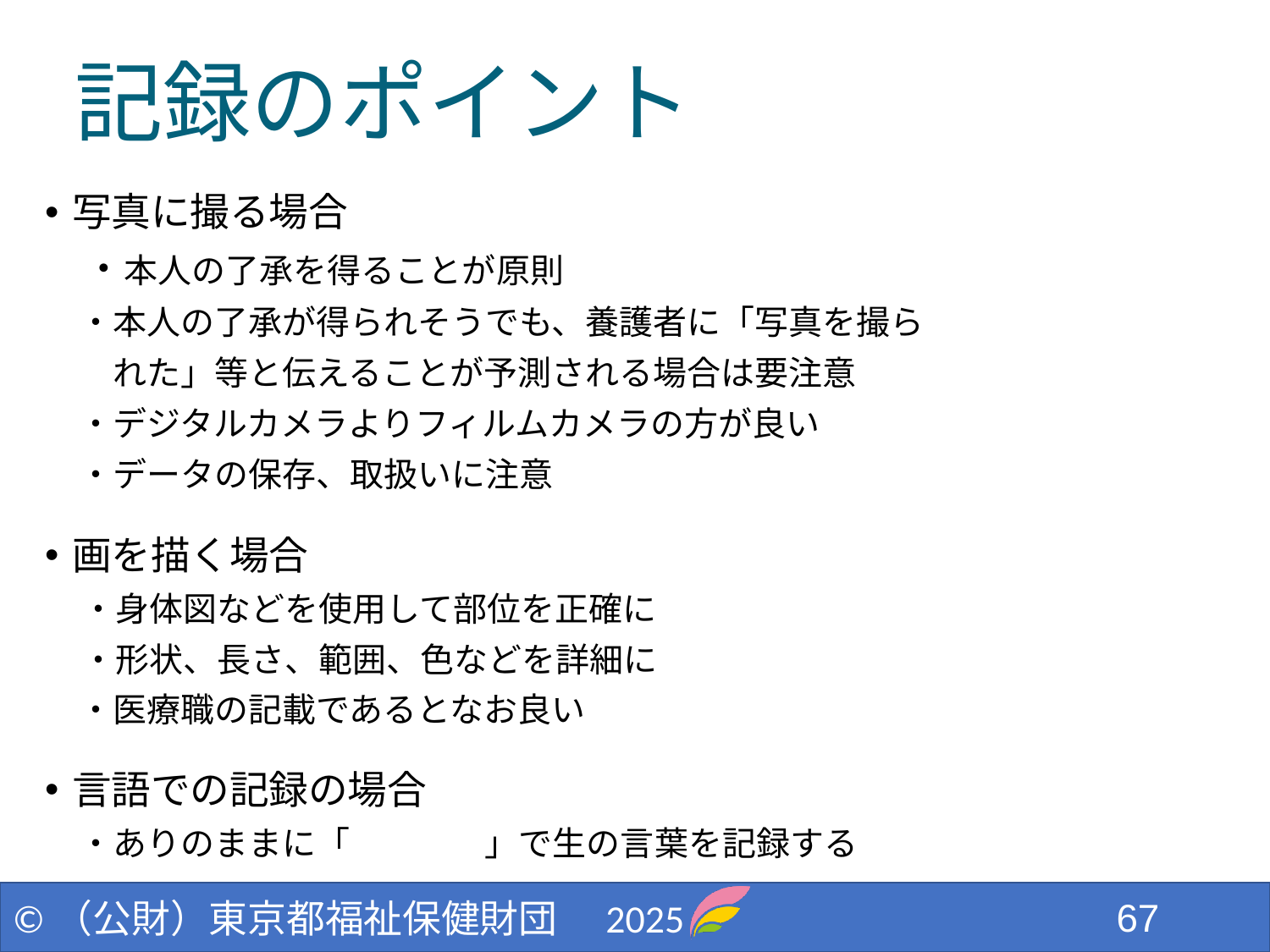

記録のポイント
写真に撮る場合
　・本人の了承を得ることが原則
　・本人の了承が得られそうでも、養護者に「写真を撮ら
　　れた」等と伝えることが予測される場合は要注意
　・デジタルカメラよりフィルムカメラの方が良い
　・データの保存、取扱いに注意

画を描く場合
    ・身体図などを使用して部位を正確に
    ・形状、長さ、範囲、色などを詳細に
　・医療職の記載であるとなお良い

言語での記録の場合
　・ありのままに「　　　　」で生の言葉を記録する